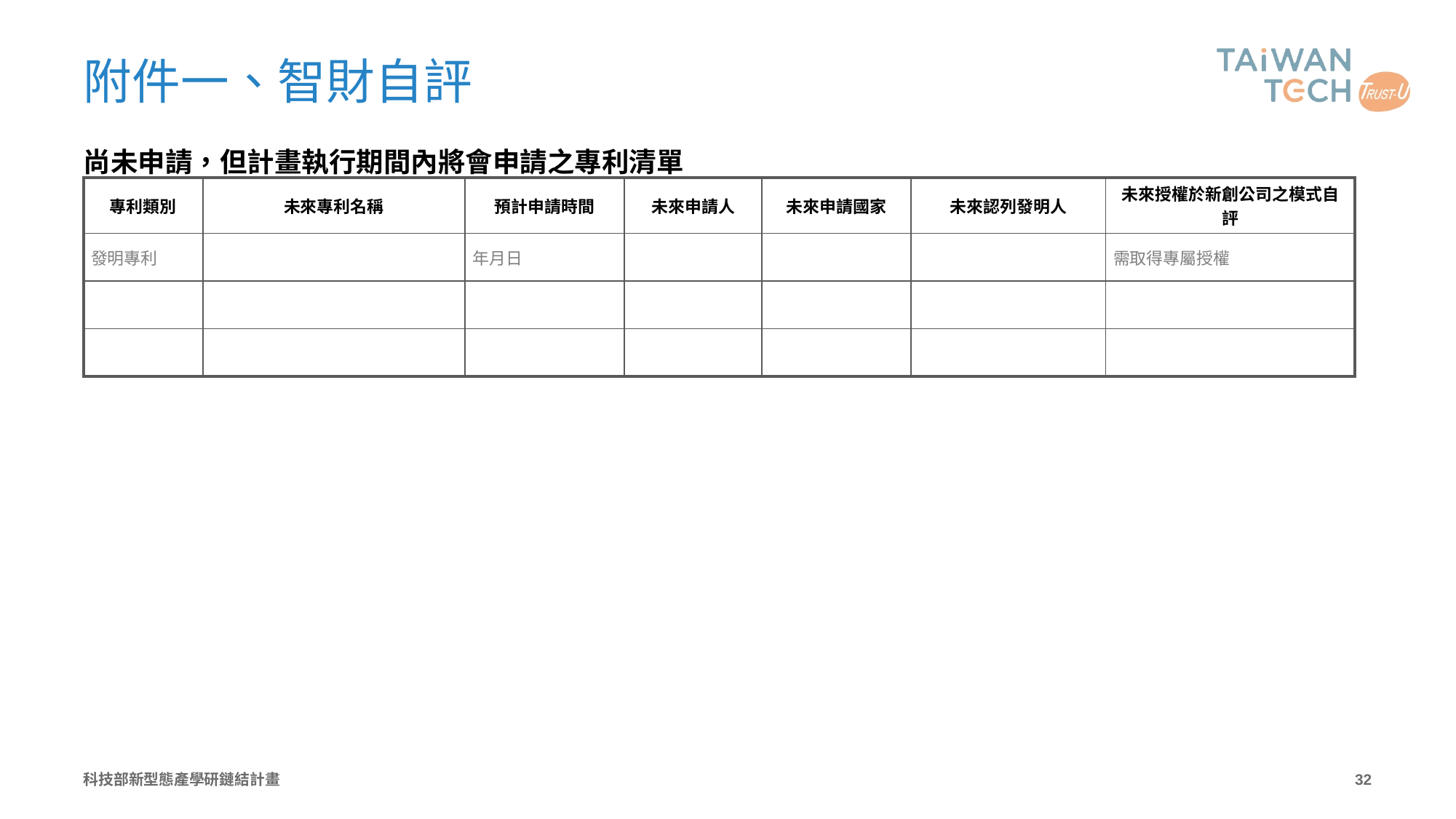

# 附件一、智財自評
尚未申請，但計畫執行期間內將會申請之專利清單
| 專利類別 | 未來專利名稱 | 預計申請時間 | 未來申請人 | 未來申請國家 | 未來認列發明人 | 未來授權於新創公司之模式自評 |
| --- | --- | --- | --- | --- | --- | --- |
| 發明專利 |  | 年月日 |  |  |  | 需取得專屬授權 |
|  |  |  |  |  |  |  |
|  |  |  |  |  |  |  |
科技部新型態產學研鏈結計畫
32